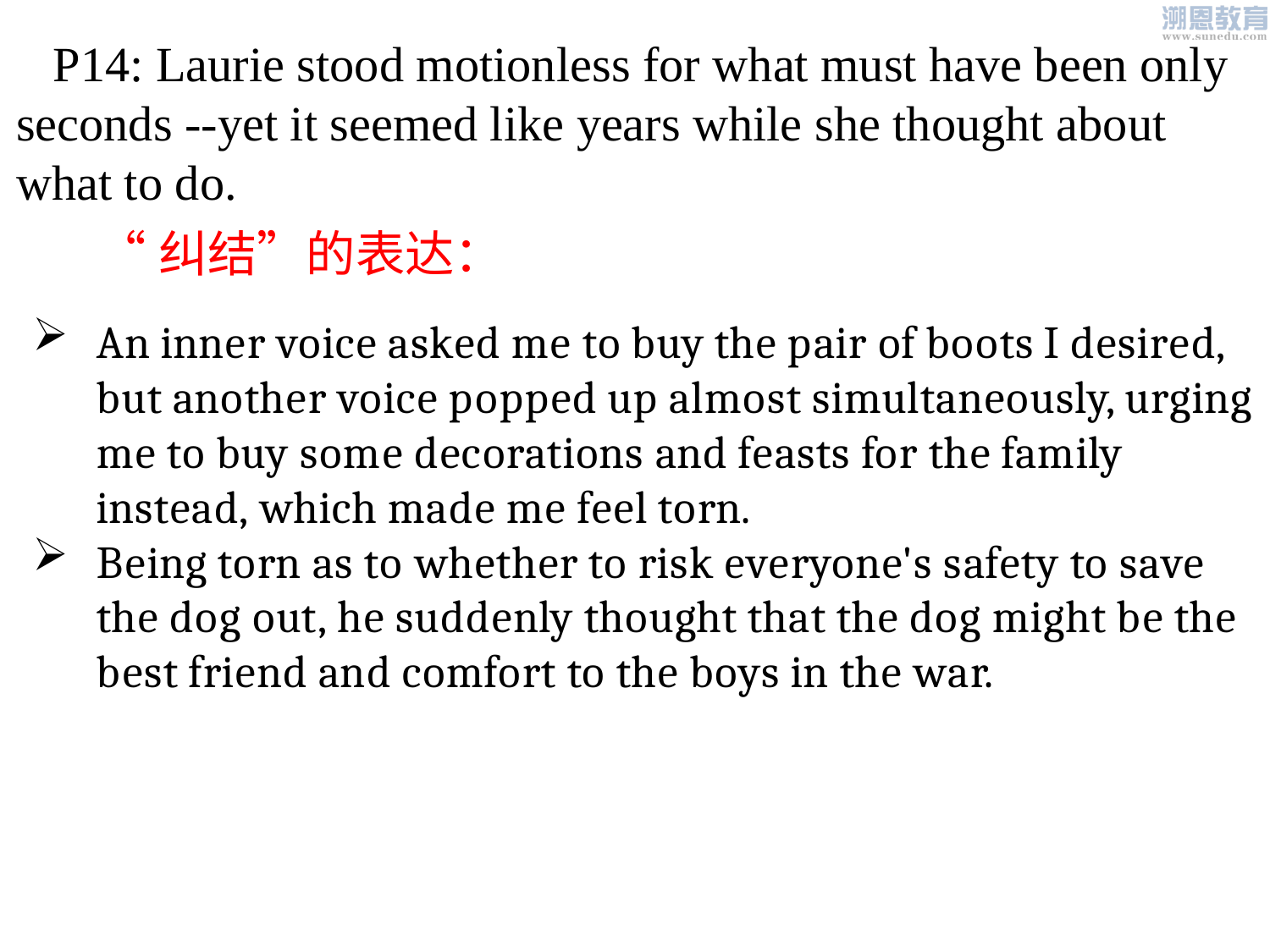

P14: Laurie stood motionless for what must have been only seconds --yet it seemed like years while she thought about what to do.

“纠结”的表达：
An inner voice asked me to buy the pair of boots I desired, but another voice popped up almost simultaneously, urging me to buy some decorations and feasts for the family instead, which made me feel torn.
Being torn as to whether to risk everyone's safety to save the dog out, he suddenly thought that the dog might be the best friend and comfort to the boys in the war.